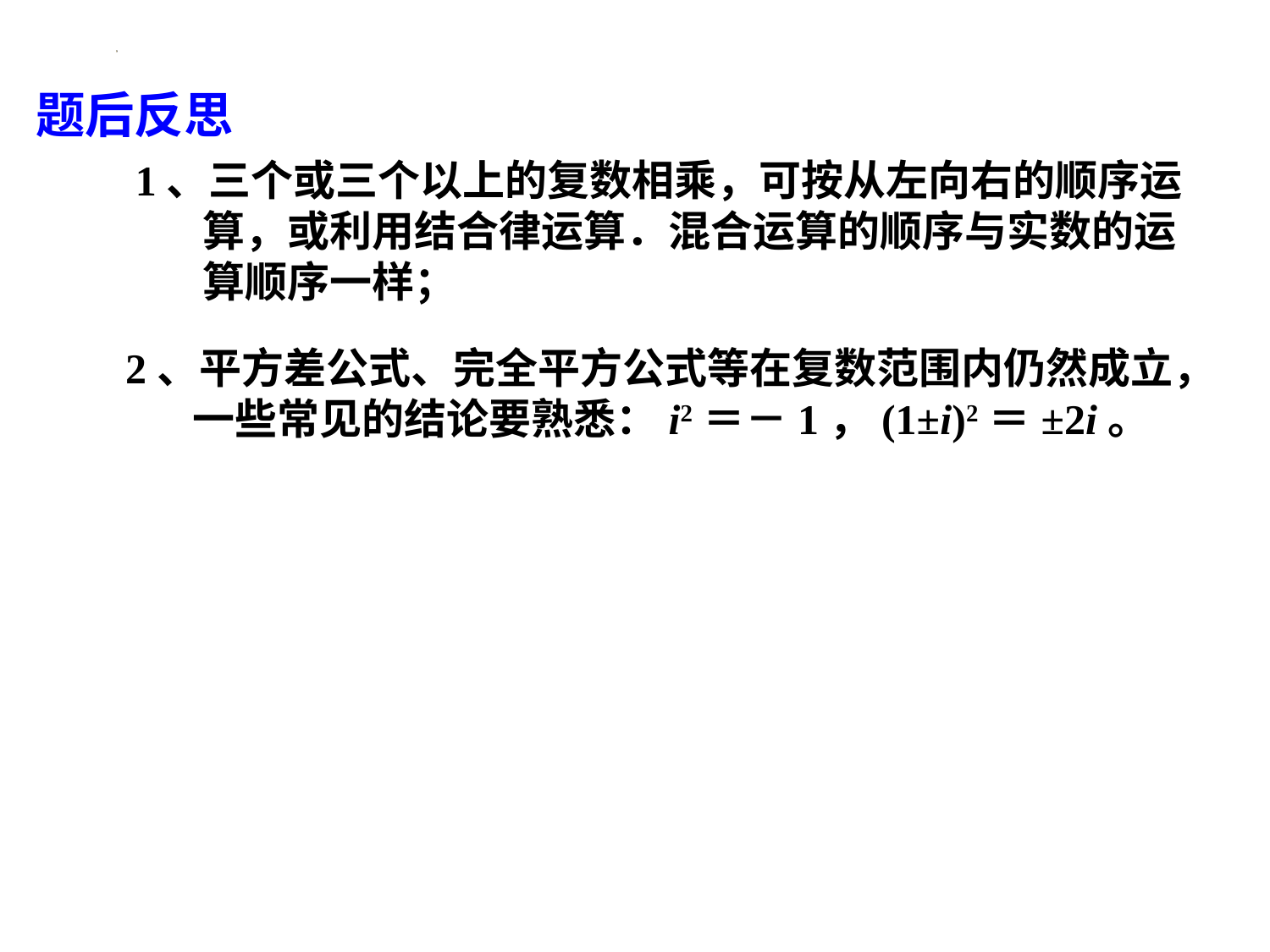

题后反思
1、三个或三个以上的复数相乘，可按从左向右的顺序运
      算，或利用结合律运算．混合运算的顺序与实数的运
      算顺序一样；
2、平方差公式、完全平方公式等在复数范围内仍然成立，
      一些常见的结论要熟悉：i2＝－1，(1±i)2＝±2i。